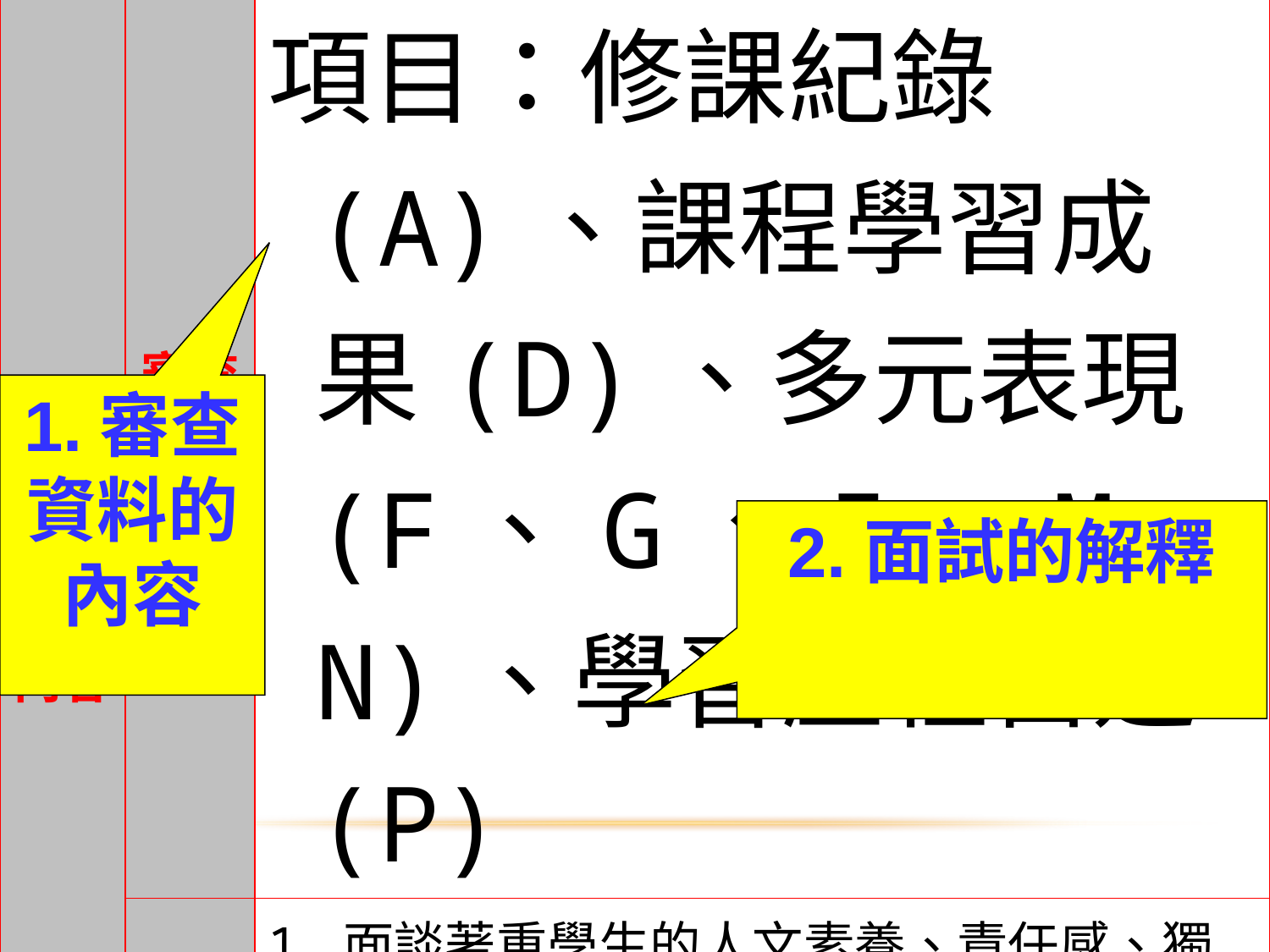

| 指定 項目 內容 | 審查 資料 | 項目：修課紀錄(A)、課程學習成果(D)、多元表現(F、G、I、M、N)、學習歷程自述(P) |
| --- | --- | --- |
|  | 甄試 說明 | 1.面談著重學生的人文素養、責任感、獨立性思考、同理心、語言溝通能力。 2.本系於招生名額內優先錄取低收入戶考生2名。 3.請111.3.31至大學甄選入學委員會網頁，確認是否通過本校各學系第一階段篩選，不另紙本通知。 4.本校第二階段指定項目甄試網路報名時間、繳費方式等相關規定及面談時段將於111.3.31中午公告於本校招生資訊網頁 |
1.審查資料的內容
2.面試的解釋